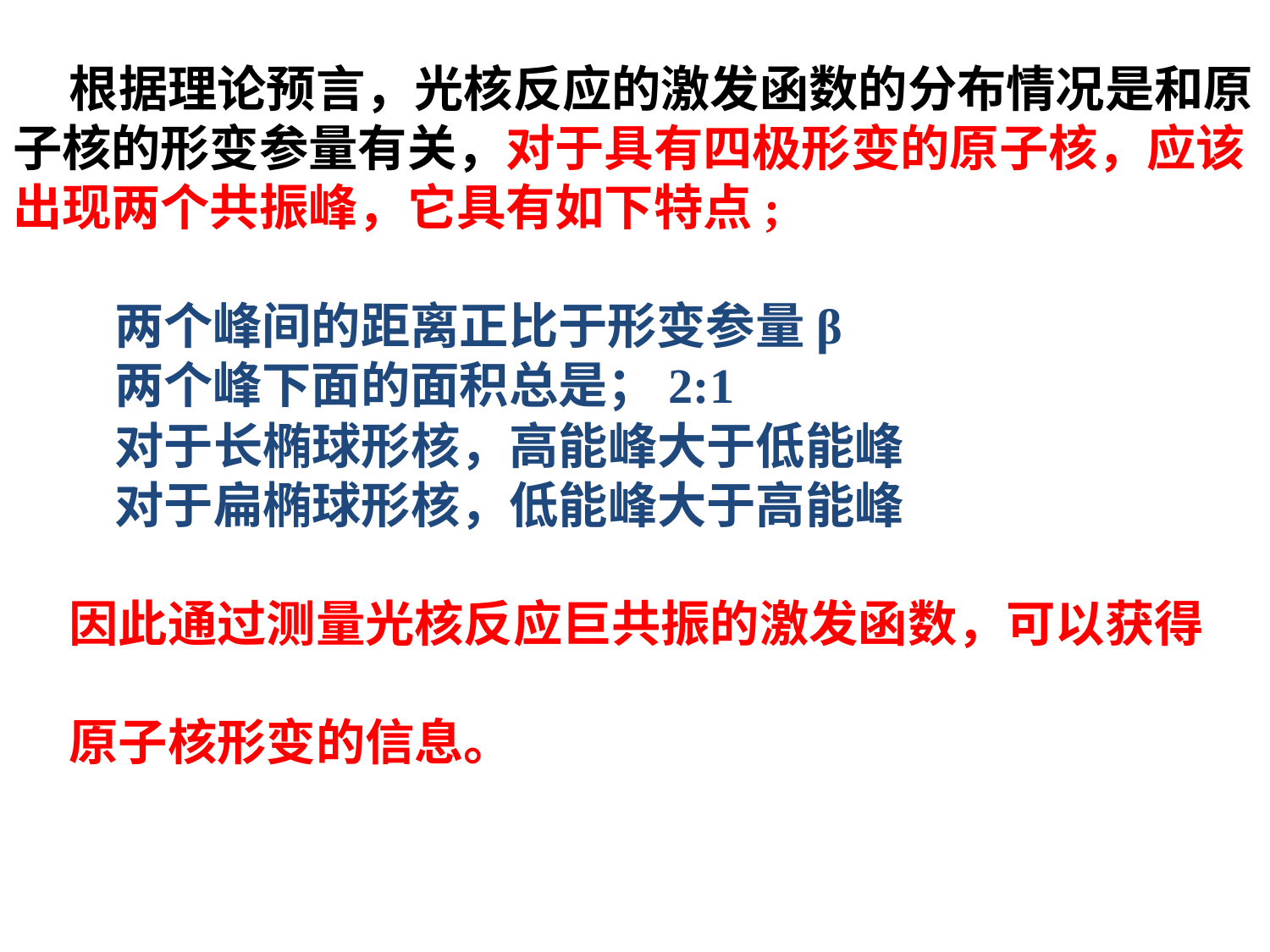

根据理论预言，光核反应的激发函数的分布情况是和原子核的形变参量有关，对于具有四极形变的原子核，应该出现两个共振峰，它具有如下特点;

        两个峰间的距离正比于形变参量β
        两个峰下面的面积总是；2:1
   对于长椭球形核，高能峰大于低能峰
   对于扁椭球形核，低能峰大于高能峰

因此通过测量光核反应巨共振的激发函数，可以获得

原子核形变的信息。